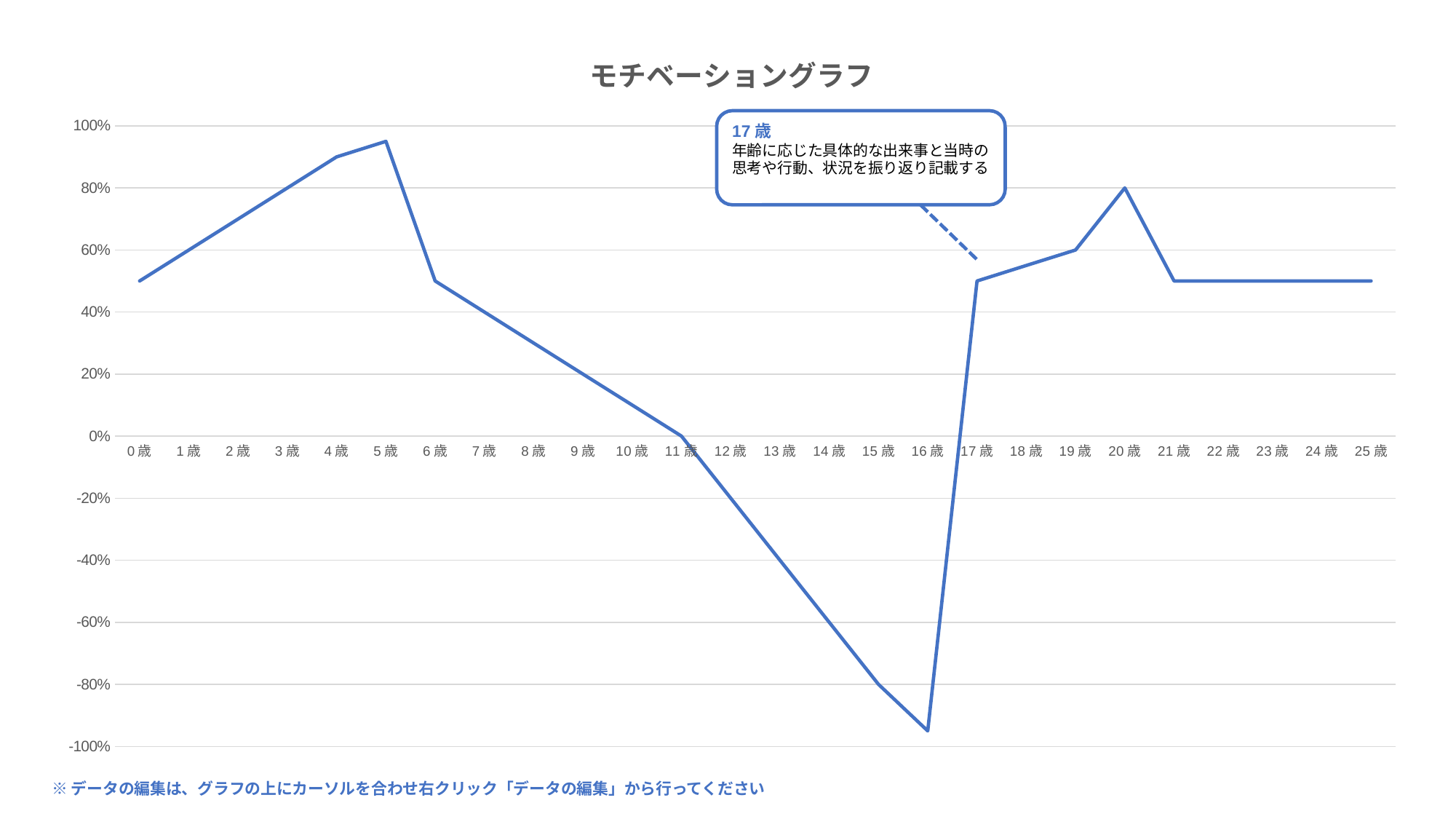

### Chart: モチベーショングラフ

| Category | モチベーション値（％） |
|---|---|
| 0歳 | 0.5 |
| 1歳 | 0.6 |
| 2歳 | 0.7 |
| 3歳 | 0.8 |
| 4歳 | 0.9 |
| 5歳 | 0.95 |
| 6歳 | 0.5 |
| 7歳 | 0.4 |
| 8歳 | 0.3 |
| 9歳 | 0.2 |
| 10歳 | 0.1 |
| 11歳 | 0.0 |
| 12歳 | -0.2 |
| 13歳 | -0.4 |
| 14歳 | -0.6 |
| 15歳 | -0.8 |
| 16歳 | -0.95 |
| 17歳 | 0.5 |
| 18歳 | 0.55 |
| 19歳 | 0.6 |
| 20歳 | 0.8 |
| 21歳 | 0.5 |
| 22歳 | 0.5 |
| 23歳 | 0.5 |
| 24歳 | 0.5 |
| 25歳 | 0.5 |
17歳
年齢に応じた具体的な出来事と当時の思考や行動、状況を振り返り記載する
※データの編集は、グラフの上にカーソルを合わせ右クリック「データの編集」から行ってください